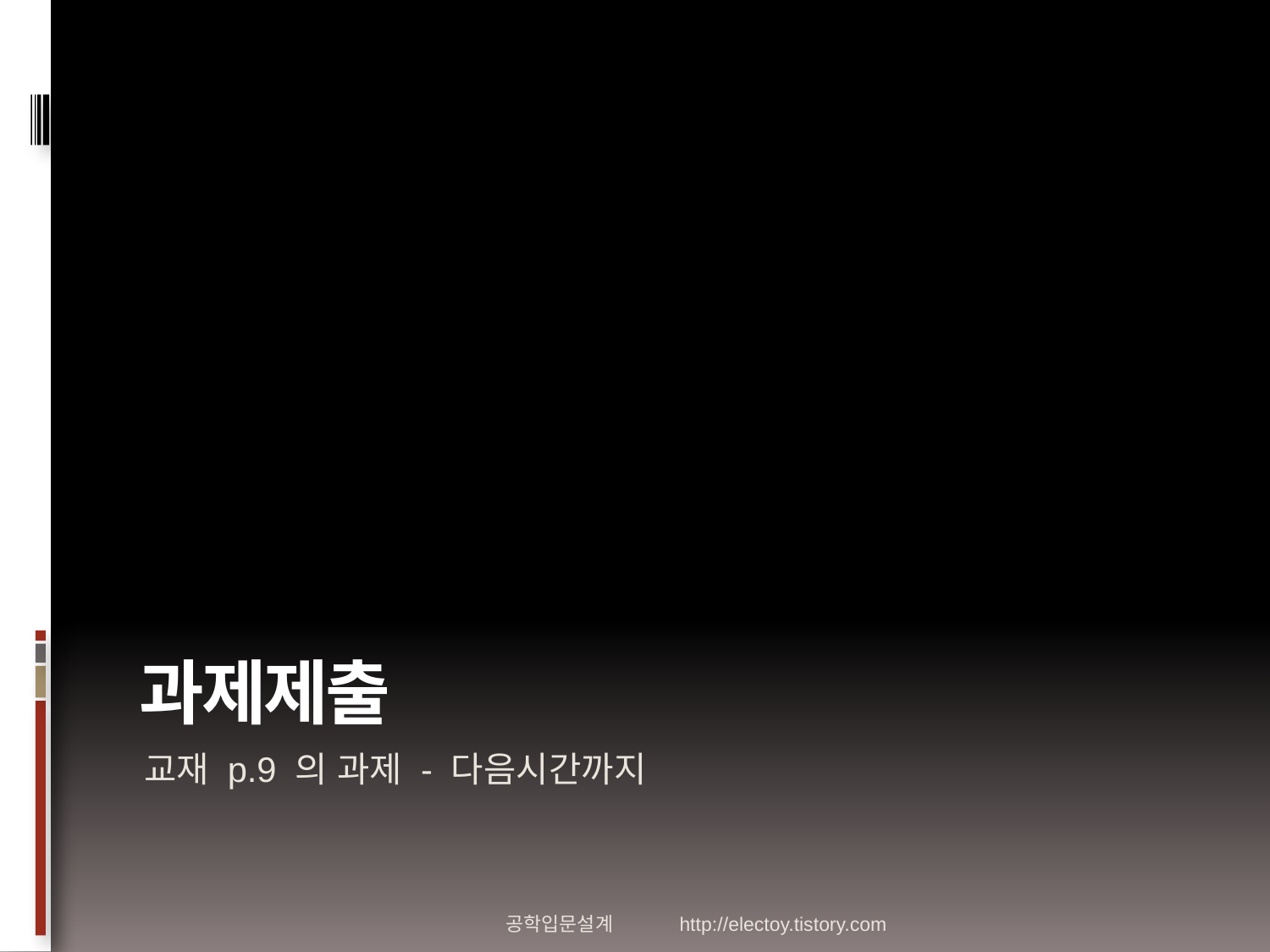

# 과제제출
교재 p.9 의 과제 - 다음시간까지
공학입문설계          http://electoy.tistory.com